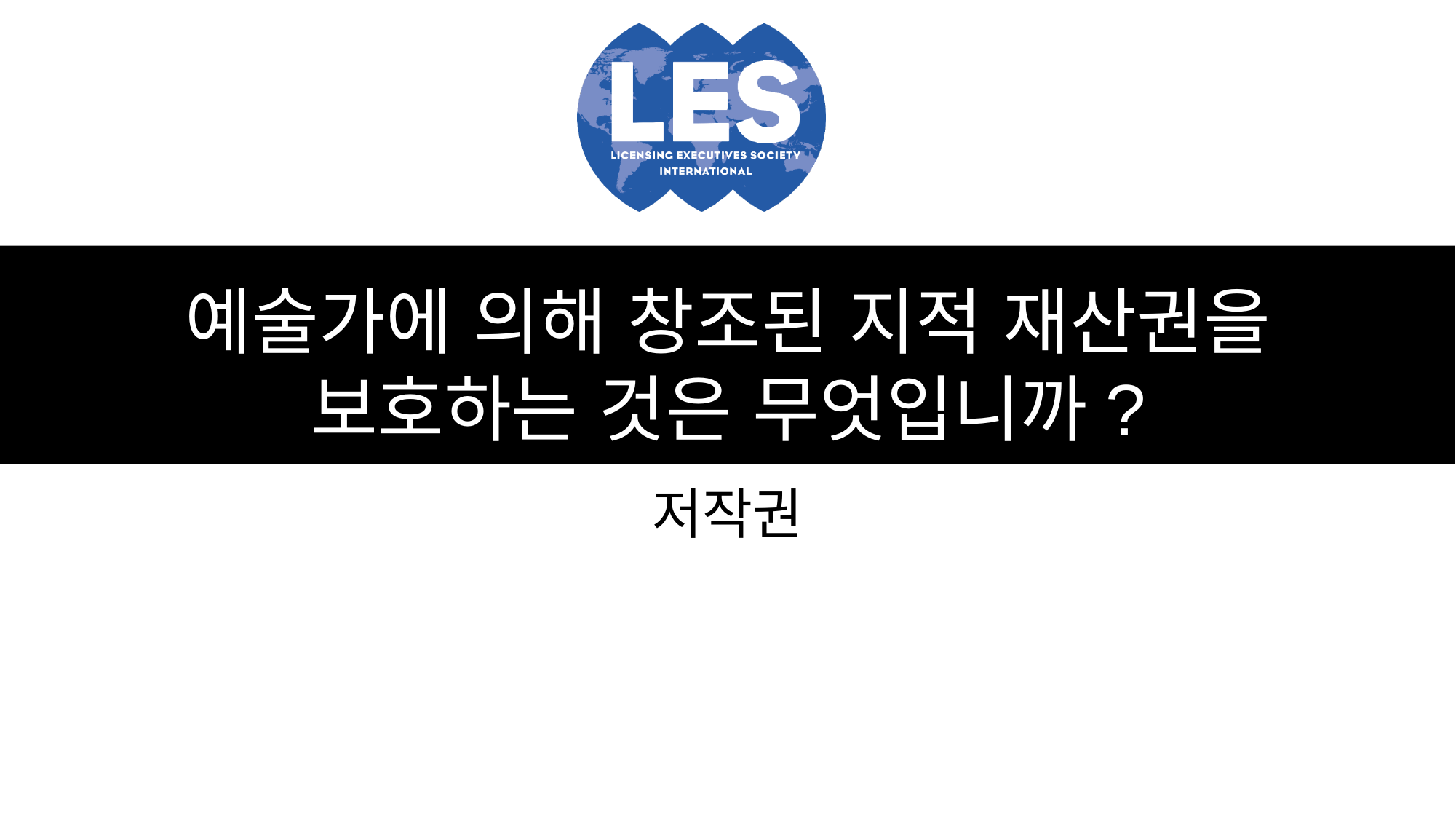

# 예술가에 의해 창조된 지적 재산권을 보호하는 것은 무엇입니까?
저작권